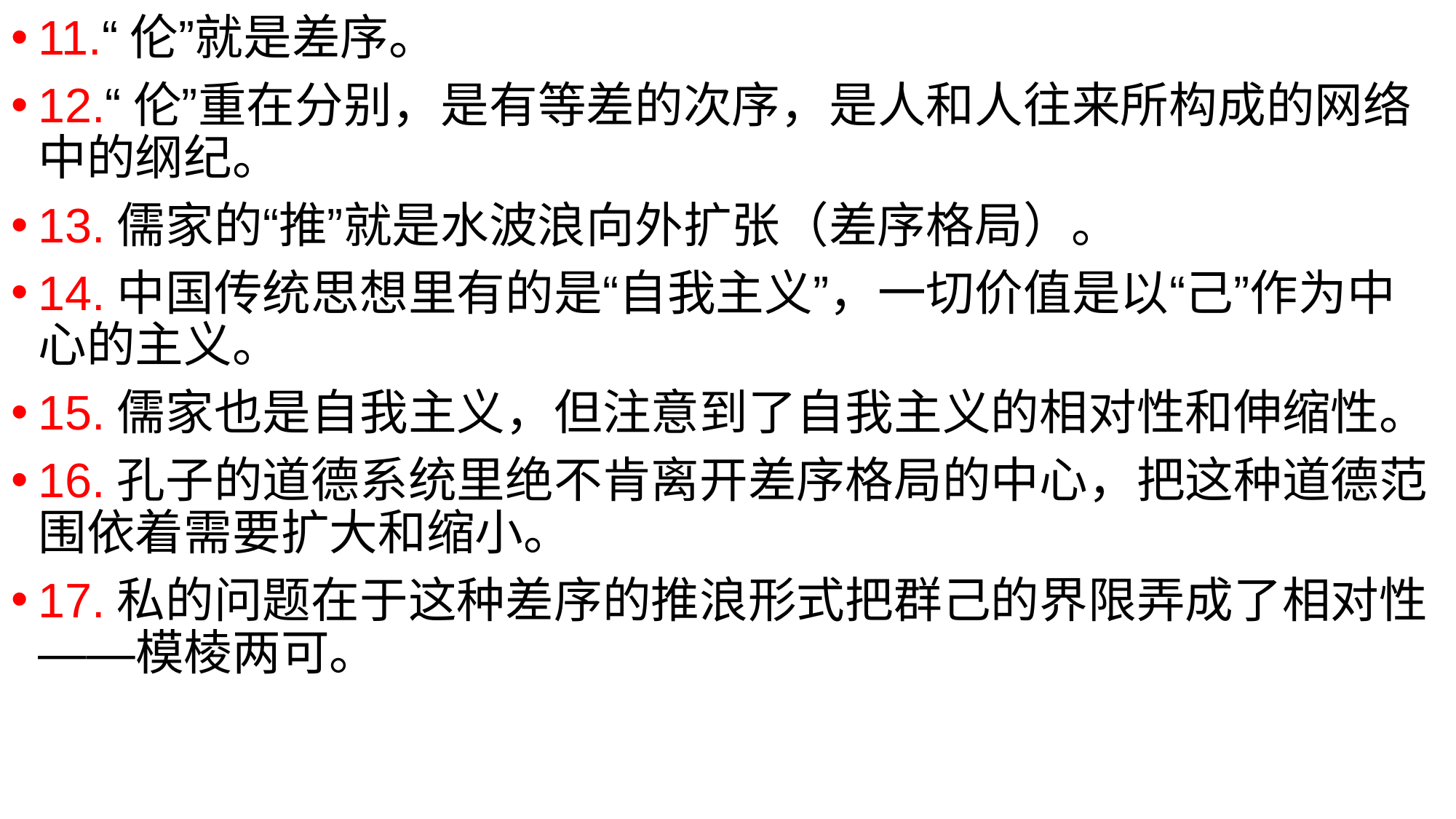

11.“伦”就是差序。
12.“伦”重在分别，是有等差的次序，是人和人往来所构成的网络中的纲纪。
13.儒家的“推”就是水波浪向外扩张（差序格局）。
14.中国传统思想里有的是“自我主义”，一切价值是以“己”作为中心的主义。
15.儒家也是自我主义，但注意到了自我主义的相对性和伸缩性。
16.孔子的道德系统里绝不肯离开差序格局的中心，把这种道德范围依着需要扩大和缩小。
17.私的问题在于这种差序的推浪形式把群己的界限弄成了相对性——模棱两可。